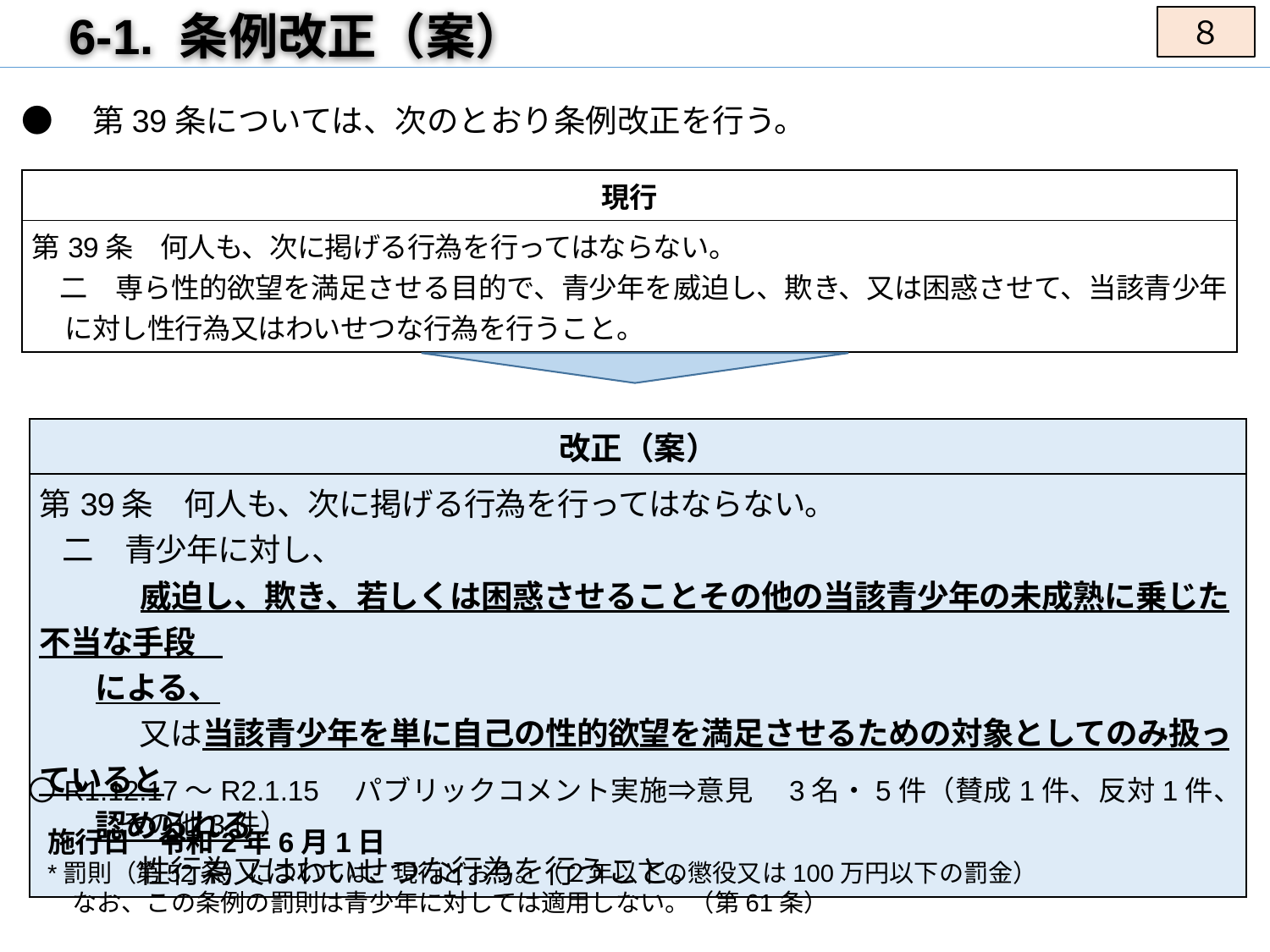

# 6-1. 条例改正（案）
８
●　第39条については、次のとおり条例改正を行う。
| 現行 |
| --- |
| 第39条　何人も、次に掲げる行為を行ってはならない。 　二　専ら性的欲望を満足させる目的で、青少年を威迫し、欺き、又は困惑させて、当該青少年に対し性行為又はわいせつな行為を行うこと。 |

| 改正（案） |
| --- |
| 第39条　何人も、次に掲げる行為を行ってはならない。 二　青少年に対し、 　　 　威迫し、欺き、若しくは困惑させることその他の当該青少年の未成熟に乗じた不当な手段 による、　 　　 　又は当該青少年を単に自己の性的欲望を満足させるための対象としてのみ扱っていると 認められる 　　 　性行為又はわいせつな行為を行うこと。 |
〇R1.12.17～R2.1.15　パブリックコメント実施⇒意見　3名・5件（賛成1件、反対1件、その他3件）
施行日　令和2年6月1日
*罰則（第52条）については、現行どおり。（２年以下の懲役又は100万円以下の罰金）
　なお、この条例の罰則は青少年に対しては適用しない。（第61条）